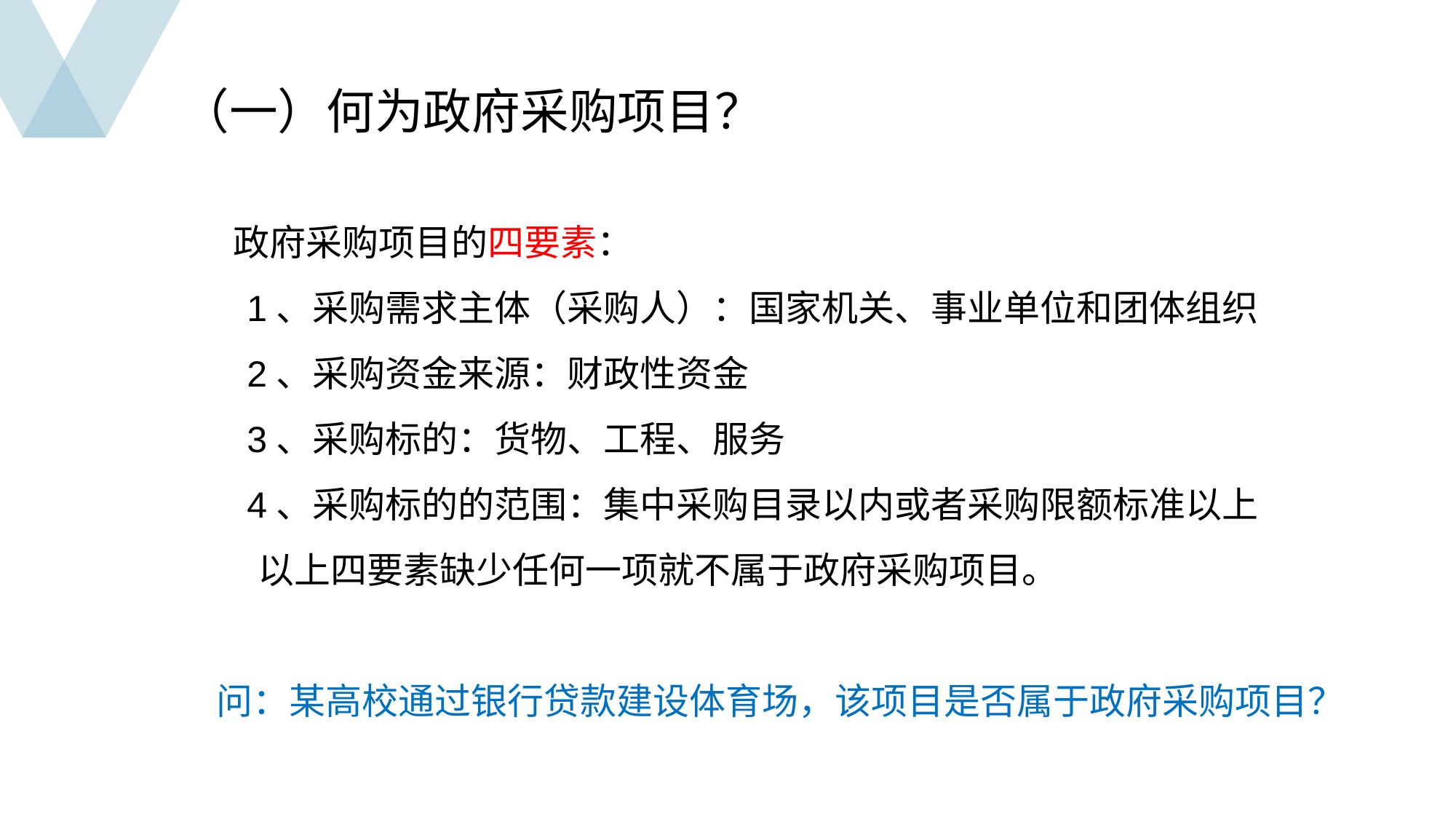

（一）何为政府采购项目？
 政府采购项目的四要素：
   1、采购需求主体（采购人）：国家机关、事业单位和团体组织
   2、采购资金来源：财政性资金
   3、采购标的：货物、工程、服务
   4、采购标的的范围：集中采购目录以内或者采购限额标准以上
    以上四要素缺少任何一项就不属于政府采购项目。

问：某高校通过银行贷款建设体育场，该项目是否属于政府采购项目？